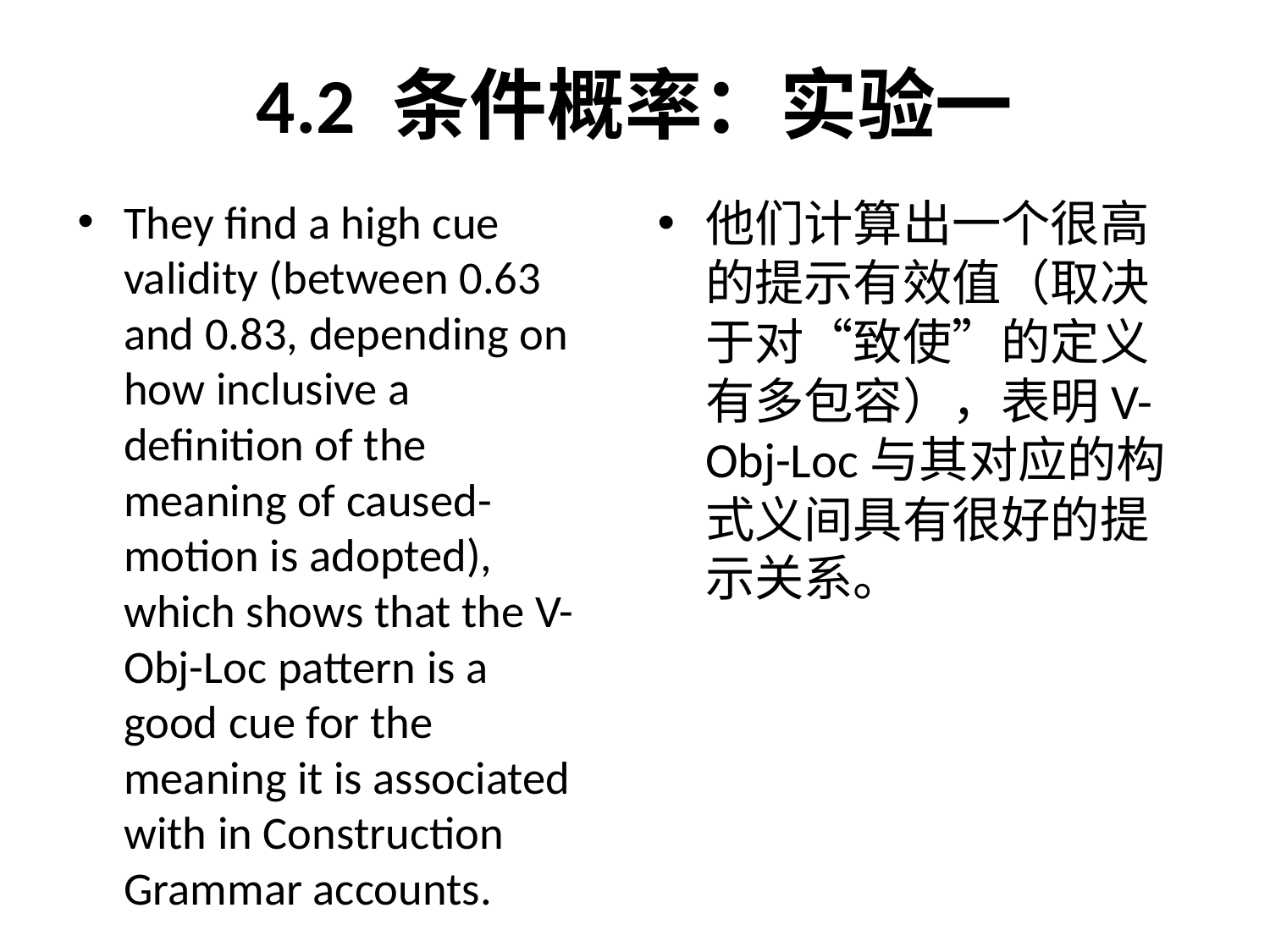

# 4.2 条件概率：实验一
They find a high cue validity (between 0.63 and 0.83, depending on how inclusive a definition of the meaning of caused-motion is adopted), which shows that the V-Obj-Loc pattern is a good cue for the meaning it is associated with in Construction Grammar accounts.
他们计算出一个很高的提示有效值（取决于对“致使”的定义有多包容），表明V-Obj-Loc与其对应的构式义间具有很好的提示关系。